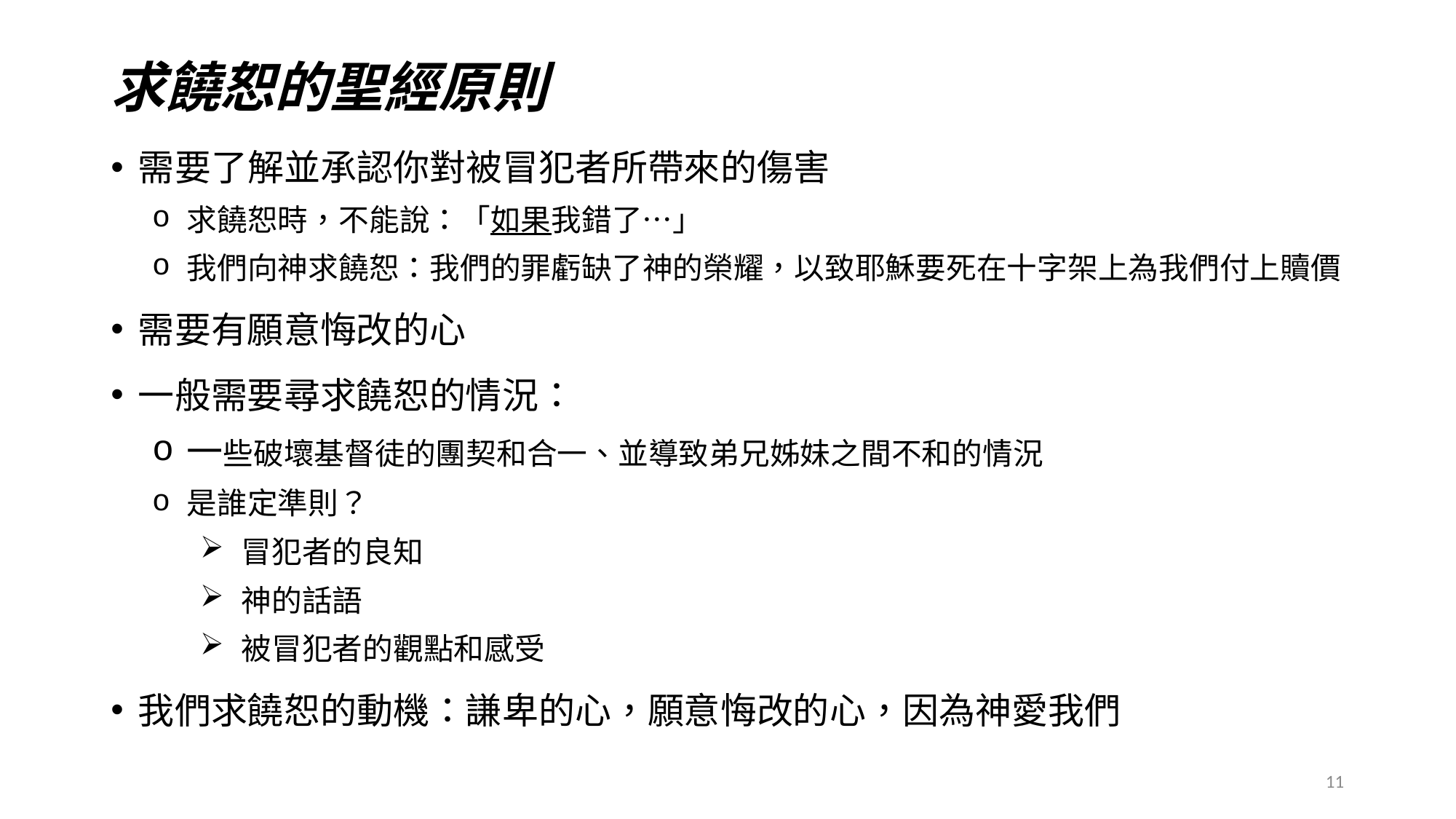

# 求饒恕的聖經原則
需要了解並承認你對被冒犯者所帶來的傷害
求饒恕時，不能說：「如果我錯了…」
我們向神求饒恕：我們的罪虧缺了神的榮耀，以致耶穌要死在十字架上為我們付上贖價
需要有願意悔改的心
一般需要尋求饒恕的情況：
一些破壞基督徒的團契和合一、並導致弟兄姊妹之間不和的情況
是誰定準則？
冒犯者的良知
神的話語
被冒犯者的觀點和感受
我們求饒恕的動機：謙卑的心，願意悔改的心，因為神愛我們
11